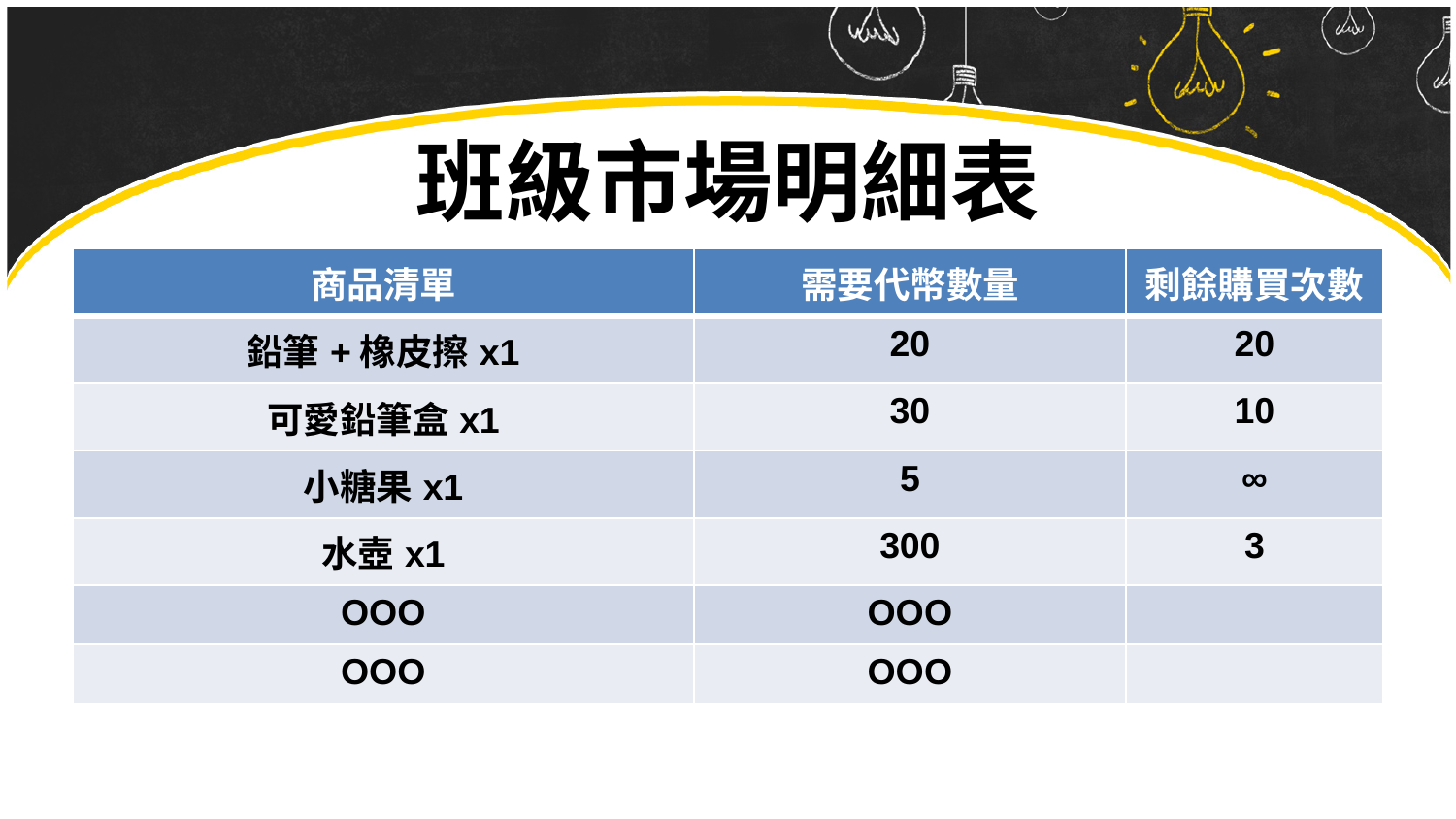

# 班級市場明細表
| 商品清單 | 需要代幣數量 | 剩餘購買次數 |
| --- | --- | --- |
| 鉛筆+橡皮擦x1 | 20 | 20 |
| 可愛鉛筆盒x1 | 30 | 10 |
| 小糖果x1 | 5 | ∞ |
| 水壺x1 | 300 | 3 |
| OOO | OOO |  |
| OOO | OOO |  |